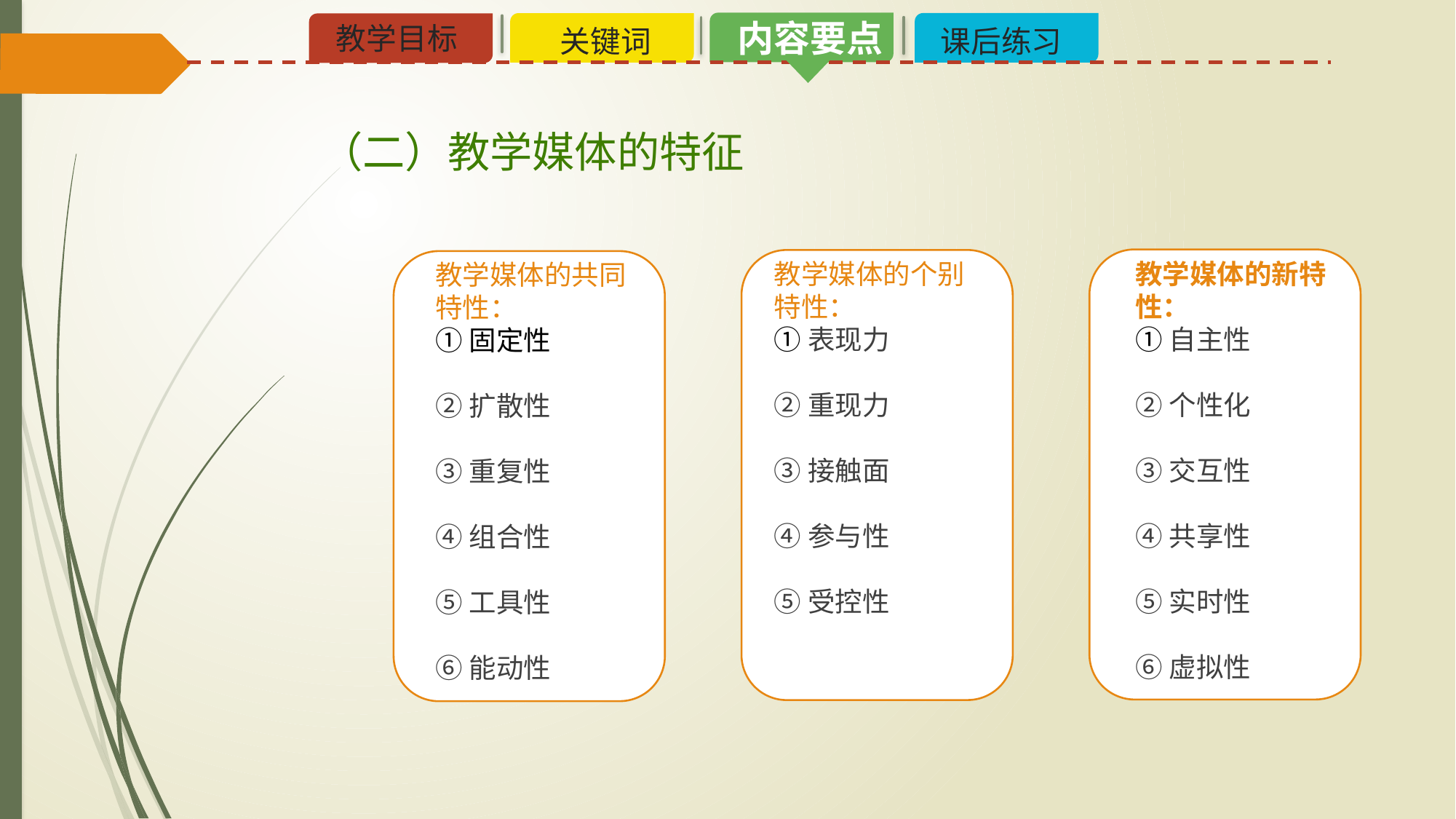

# （二）教学媒体的特征

教学媒体的新特性：
①自主性
②个性化

③交互性

④共享性

⑤实时性

⑥虚拟性

教学媒体的个别特性：
①表现力
②重现力

③接触面

④参与性

⑤受控性

教学媒体的共同特性：
①固定性
②扩散性

③重复性

④组合性

⑤工具性

⑥能动性